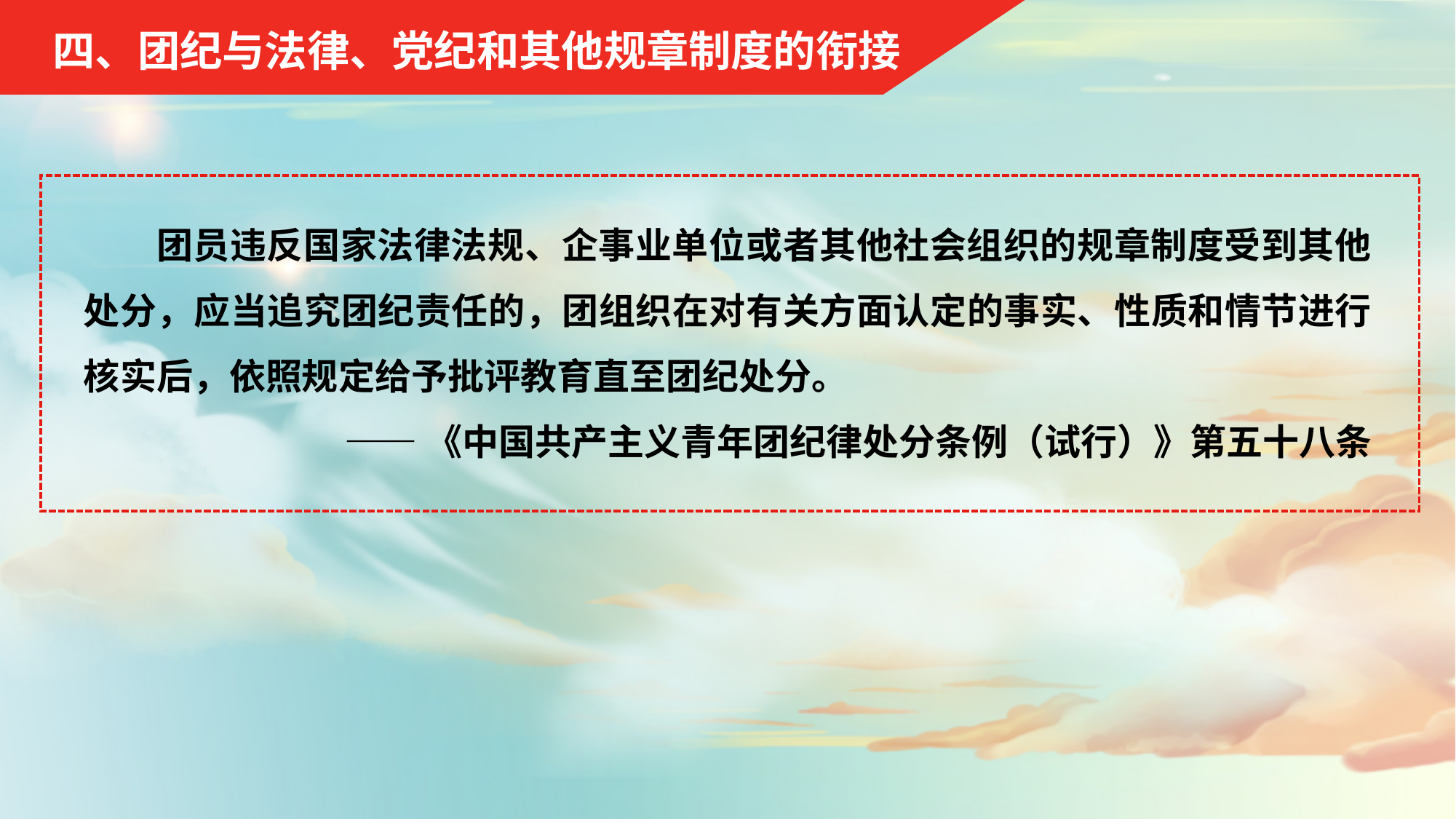

四、团纪与法律、党纪和其他规章制度的衔接

团员违反国家法律法规、企事业单位或者其他社会组织的规章制度受到其他处分，应当追究团纪责任的，团组织在对有关方面认定的事实、性质和情节进行核实后，依照规定给予批评教育直至团纪处分。
——《中国共产主义青年团纪律处分条例（试行）》第五十八条